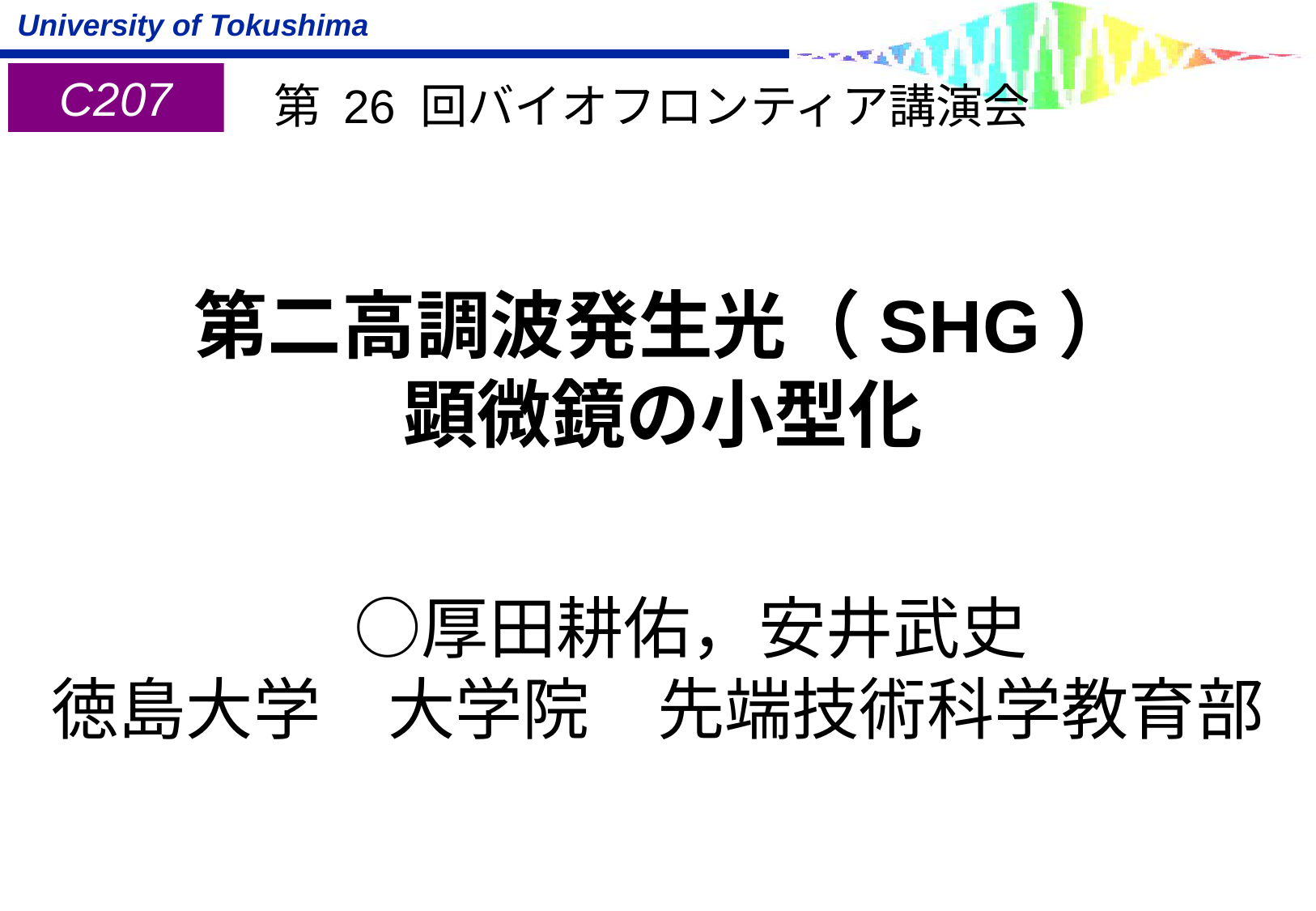

C207
第 26 回バイオフロンティア講演会
# 第二高調波発生光（SHG） 顕微鏡の小型化
　○厚田耕佑，安井武史
徳島大学　大学院　先端技術科学教育部